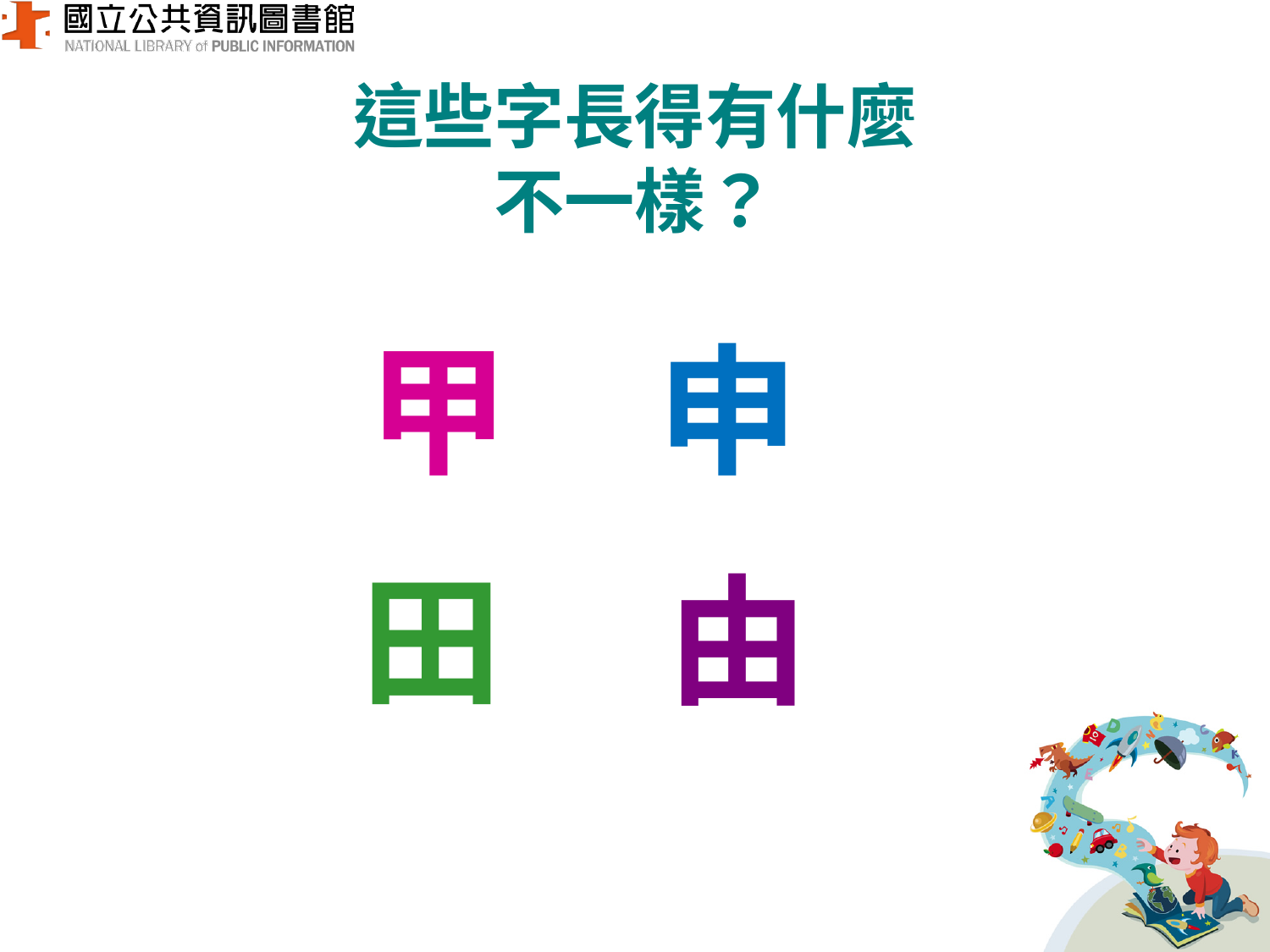

# 這些字長得有什麼 不一樣？
甲
申
田
由